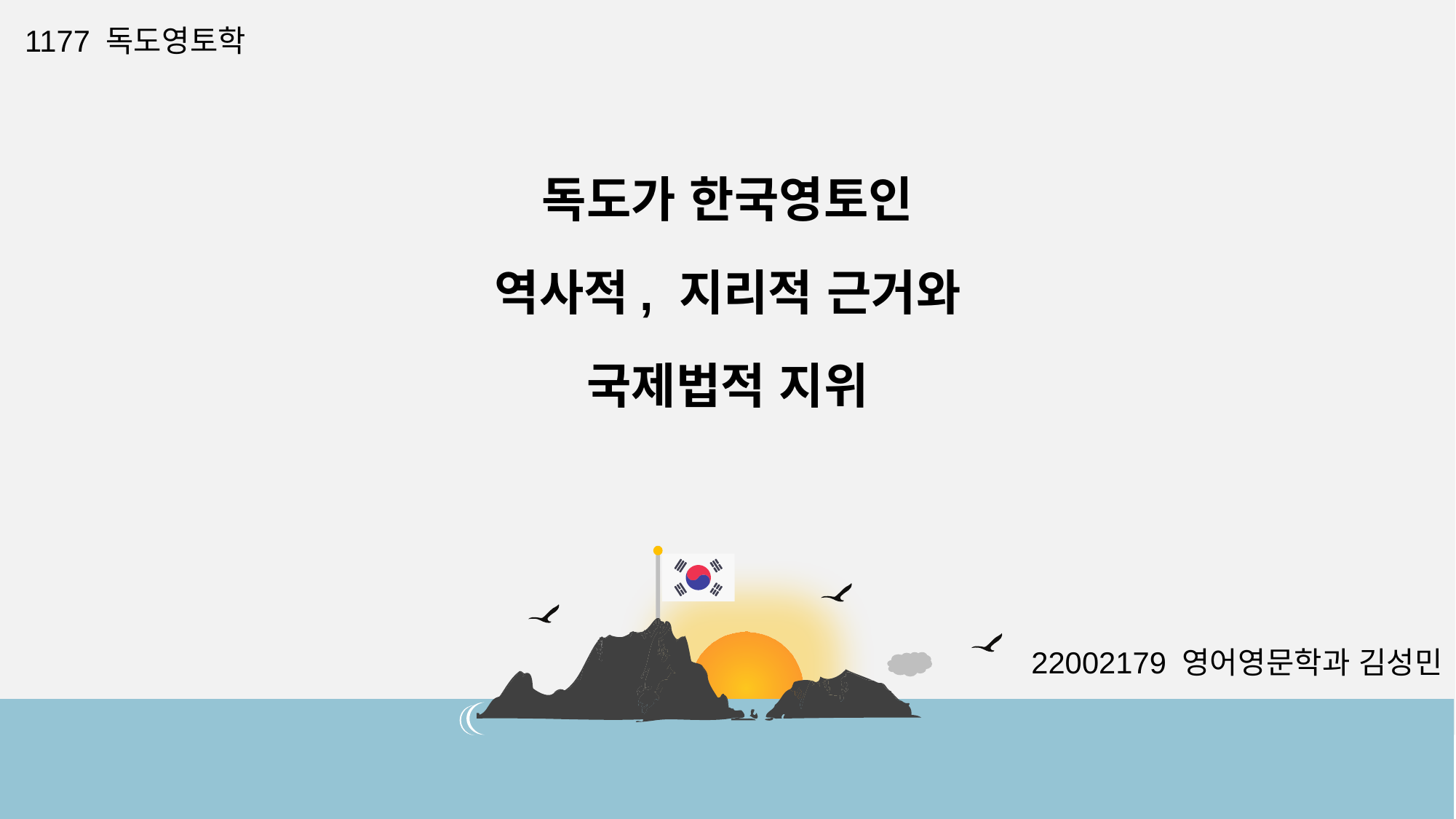

1177 독도영토학
독도가 한국영토인 역사적, 지리적 근거와 국제법적 지위

22002179 영어영문학과 김성민